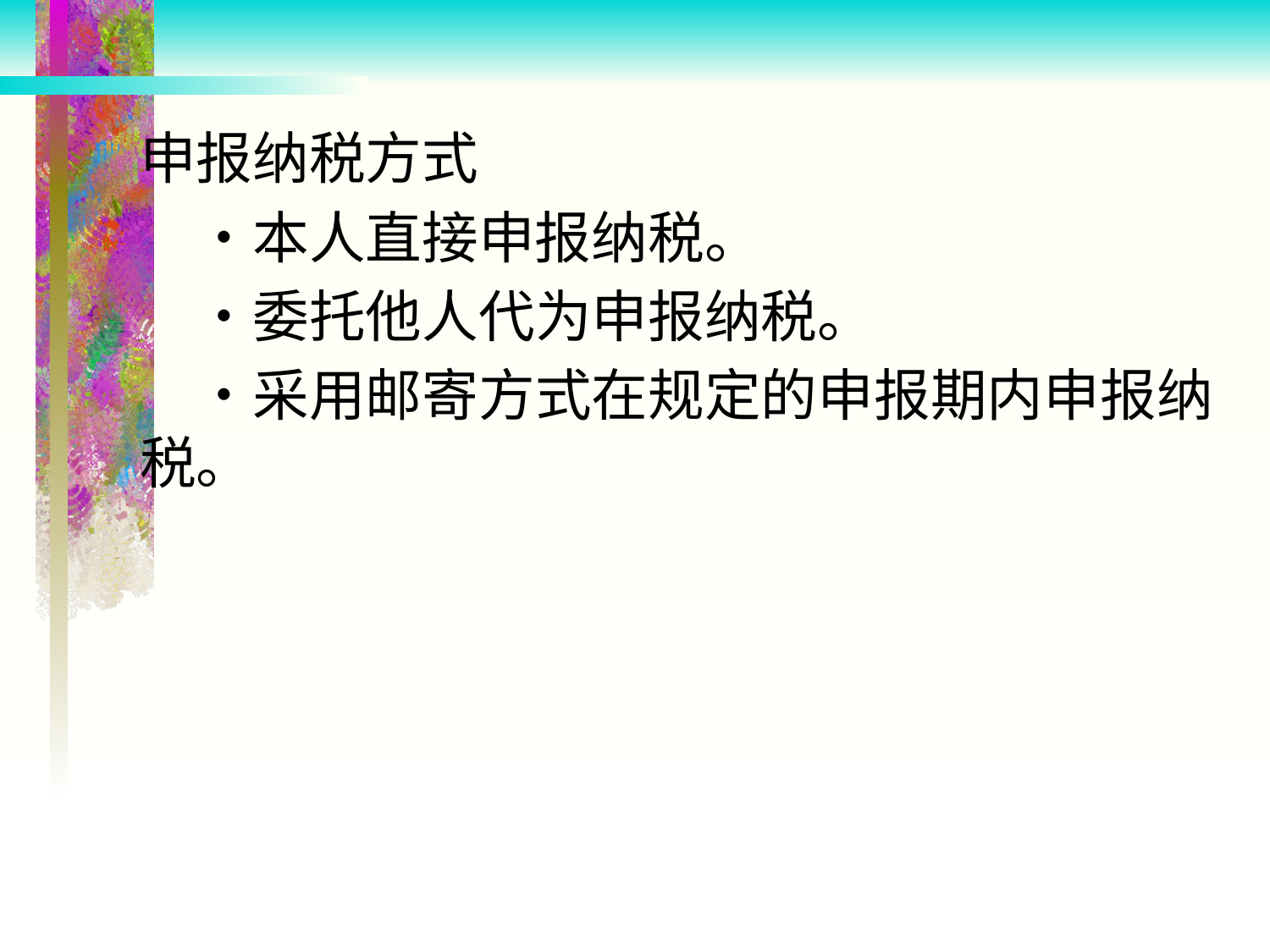

申报纳税方式
　•本人直接申报纳税。
　•委托他人代为申报纳税。
　•采用邮寄方式在规定的申报期内申报纳税。